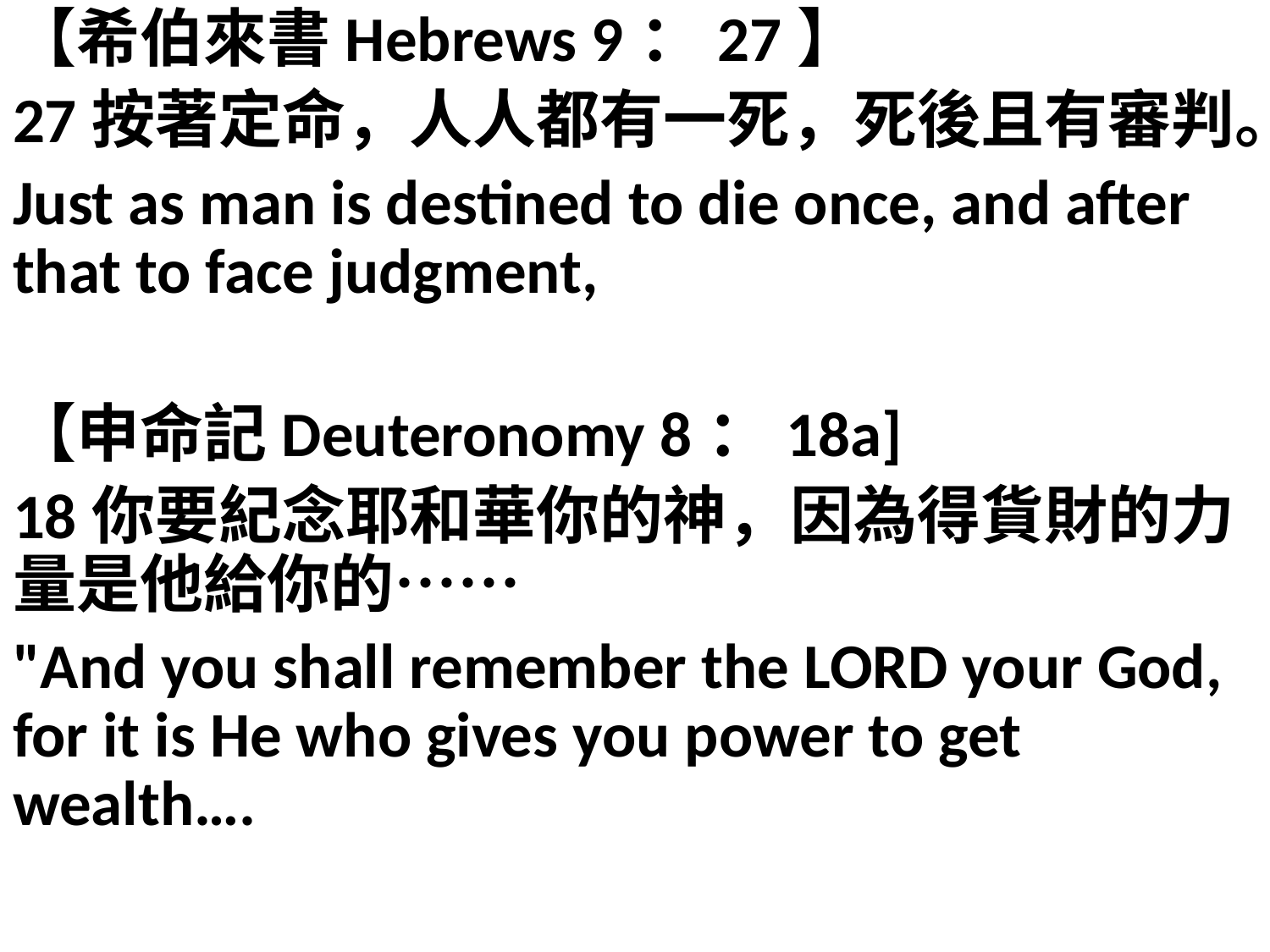

【希伯來書Hebrews 9：27】
27按著定命，人人都有一死，死後且有審判。
Just as man is destined to die once, and after that to face judgment,

【申命記Deuteronomy 8：18a]
18你要紀念耶和華你的神，因為得貨財的力量是他給你的……
"And you shall remember the LORD your God, for it is He who gives you power to get wealth….